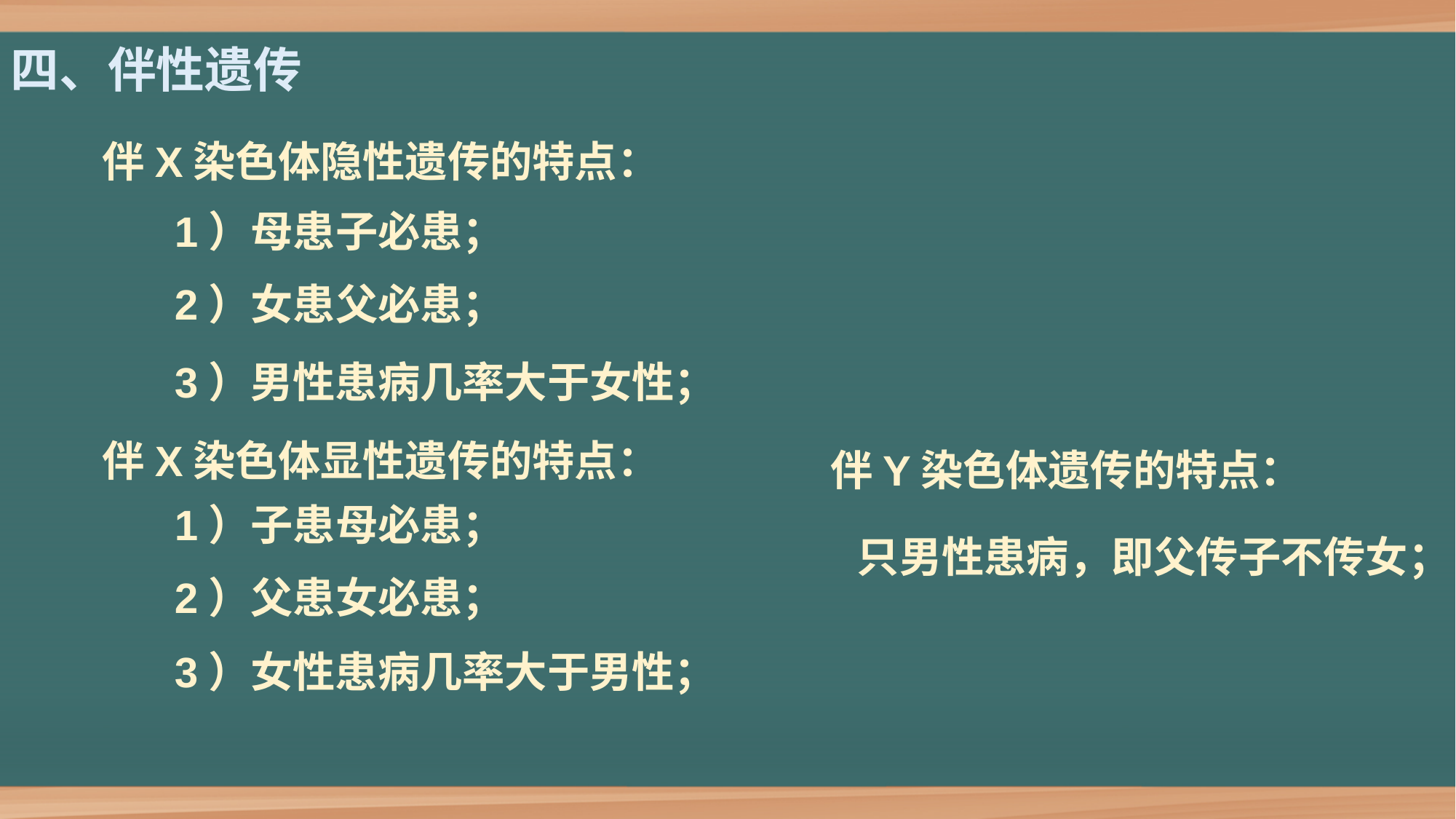

四、伴性遗传
伴X染色体隐性遗传的特点：
1）母患子必患；
2）女患父必患；
3）男性患病几率大于女性；
伴X染色体显性遗传的特点：
伴Y染色体遗传的特点：
1）子患母必患；
只男性患病，即父传子不传女；
2）父患女必患；
3）女性患病几率大于男性；